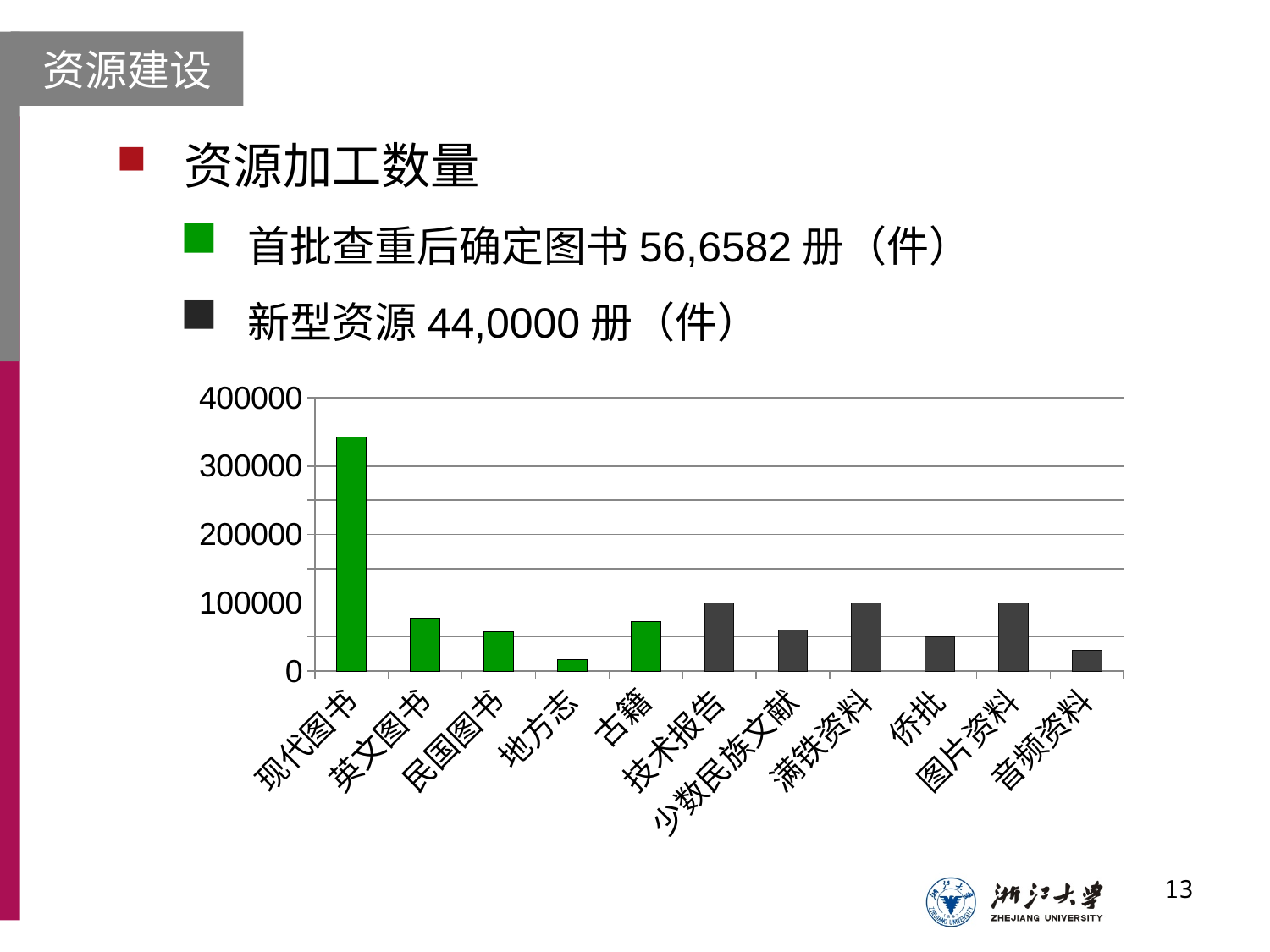

资源建设
资源加工数量
首批查重后确定图书56,6582册（件）
新型资源44,0000册（件）

### Chart

| Category | 系列 1 |
|---|---|
| 现代图书 | 342073.0 |
| 英文图书 | 77308.0 |
| 民国图书 | 57837.0 |
| 地方志 | 16768.0 |
| 古籍 | 72596.0 |
| 技术报告 | 100000.0 |
| 少数民族文献 | 60000.0 |
| 满铁资料 | 100000.0 |
| 侨批 | 50000.0 |
| 图片资料 | 100000.0 |
| 音频资料 | 30000.0 |
13